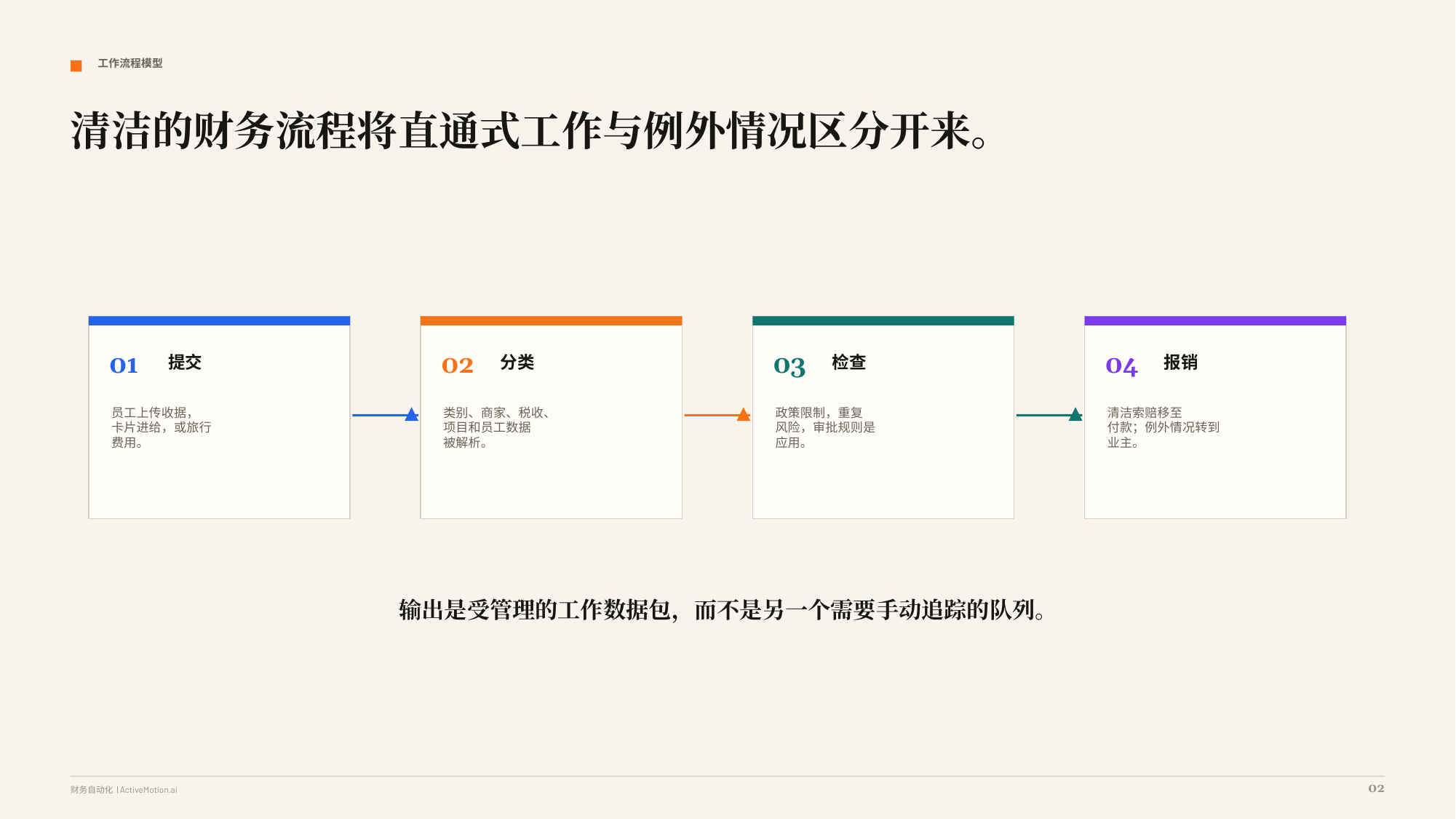

工作流程模型

清洁的财务流程将直通式工作与例外情况区分开来。

01
02
03
04
提交
分类
检查
报销
员工上传收据，
卡片进给，或旅行
费用。
类别、商家、税收、
项目和员工数据
被解析。
政策限制，重复
风险，审批规则是
应用。
清洁索赔移至
付款；例外情况转到
业主。

输出是受管理的工作数据包，而不是另一个需要手动追踪的队列。

02
财务自动化 | ActiveMotion.ai